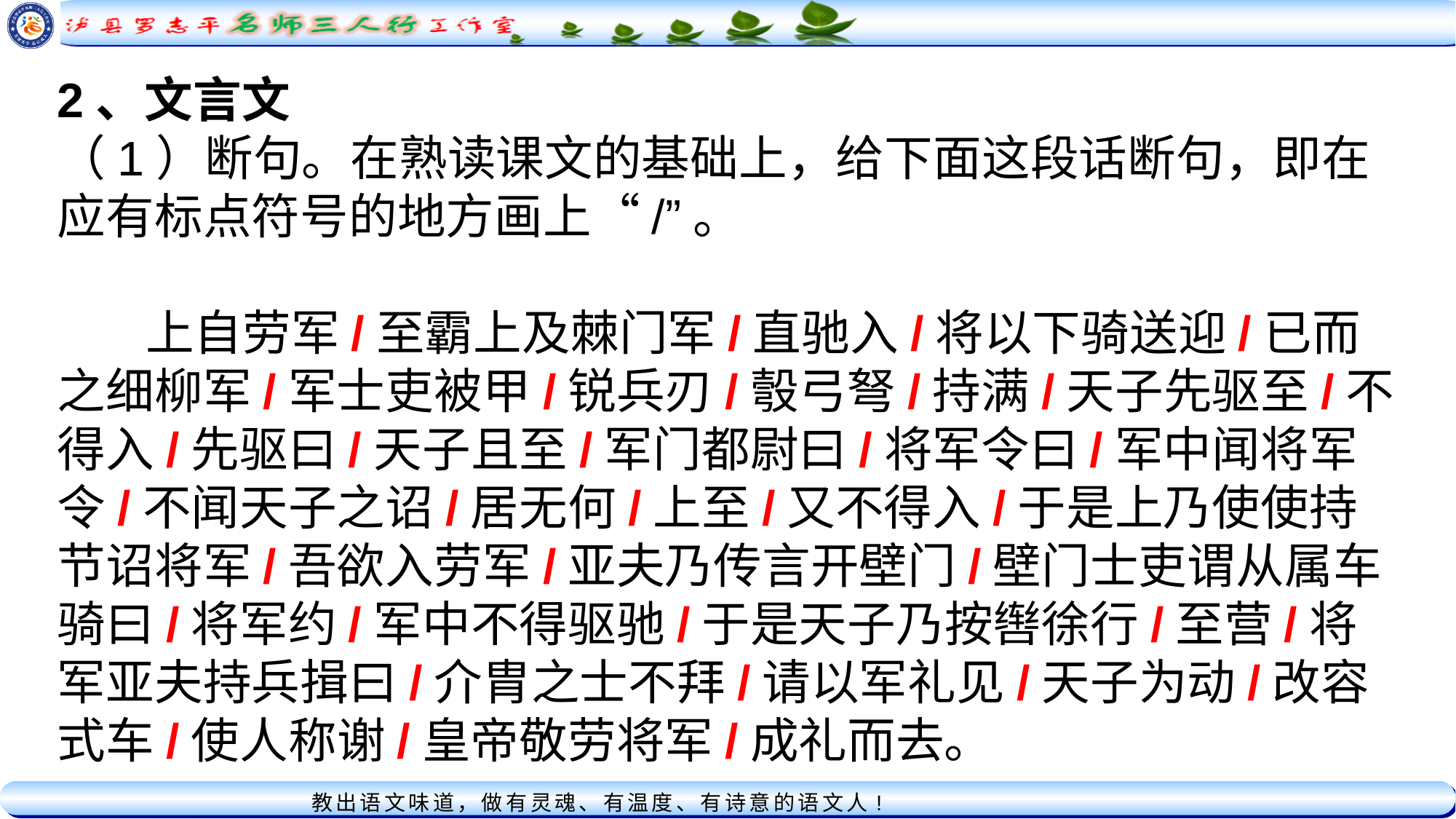

2、文言文
（1）断句。在熟读课文的基础上，给下面这段话断句，即在应有标点符号的地方画上“/”。

       上自劳军/至霸上及棘门军/直驰入/将以下骑送迎/已而之细柳军/军士吏被甲/锐兵刃/彀弓弩/持满/天子先驱至/不得入/先驱曰/天子且至/军门都尉曰/将军令曰/军中闻将军令/不闻天子之诏/居无何/上至/又不得入/于是上乃使使持节诏将军/吾欲入劳军/亚夫乃传言开壁门/壁门士吏谓从属车骑曰/将军约/军中不得驱驰/于是天子乃按辔徐行/至营/将军亚夫持兵揖曰/介胄之士不拜/请以军礼见/天子为动/改容式车/使人称谢/皇帝敬劳将军/成礼而去。